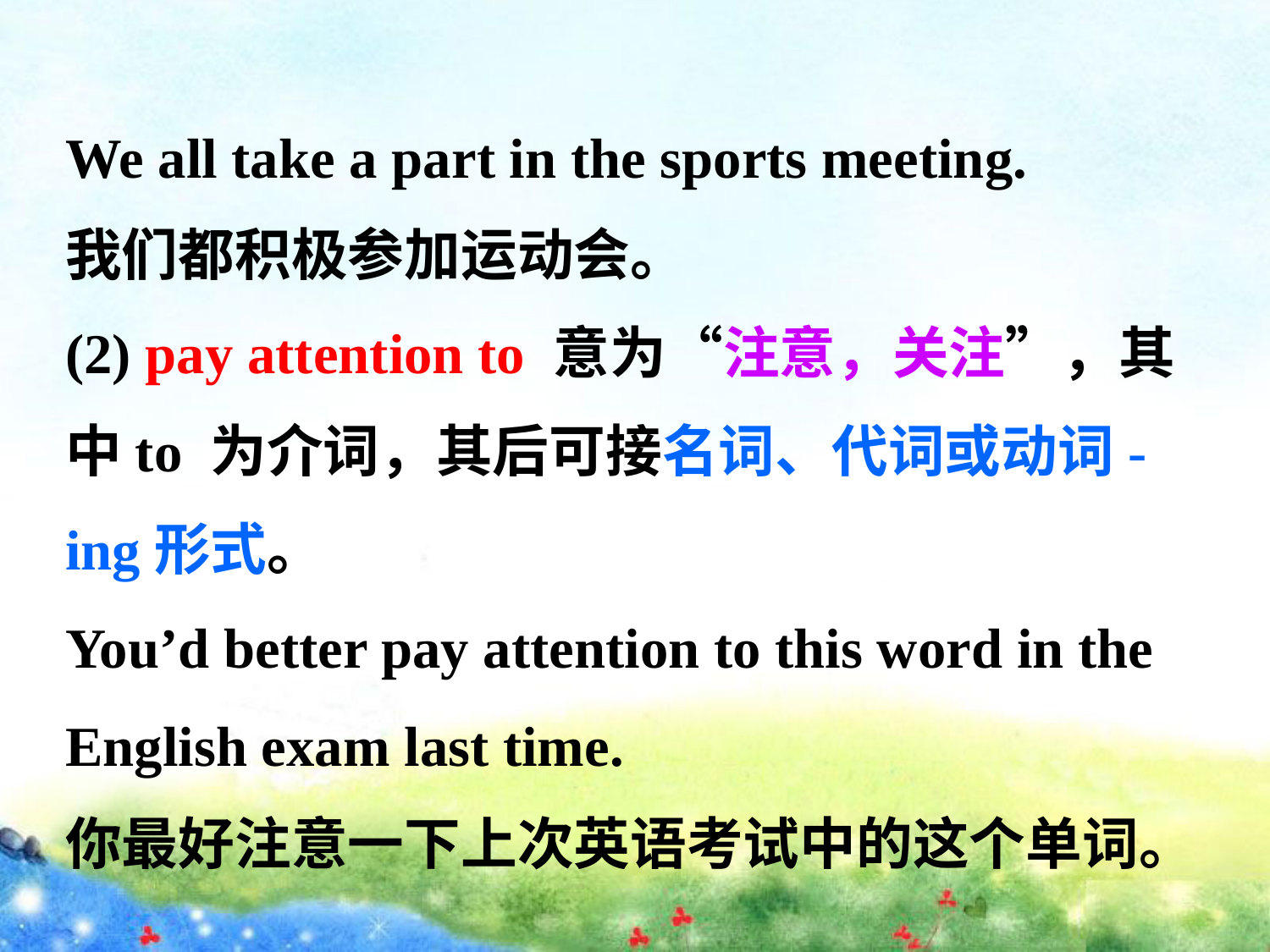

We all take a part in the sports meeting.
我们都积极参加运动会。
(2) pay attention to 意为“注意，关注”，其中to 为介词，其后可接名词、代词或动词-ing形式。
You’d better pay attention to this word in the
English exam last time.
你最好注意一下上次英语考试中的这个单词。